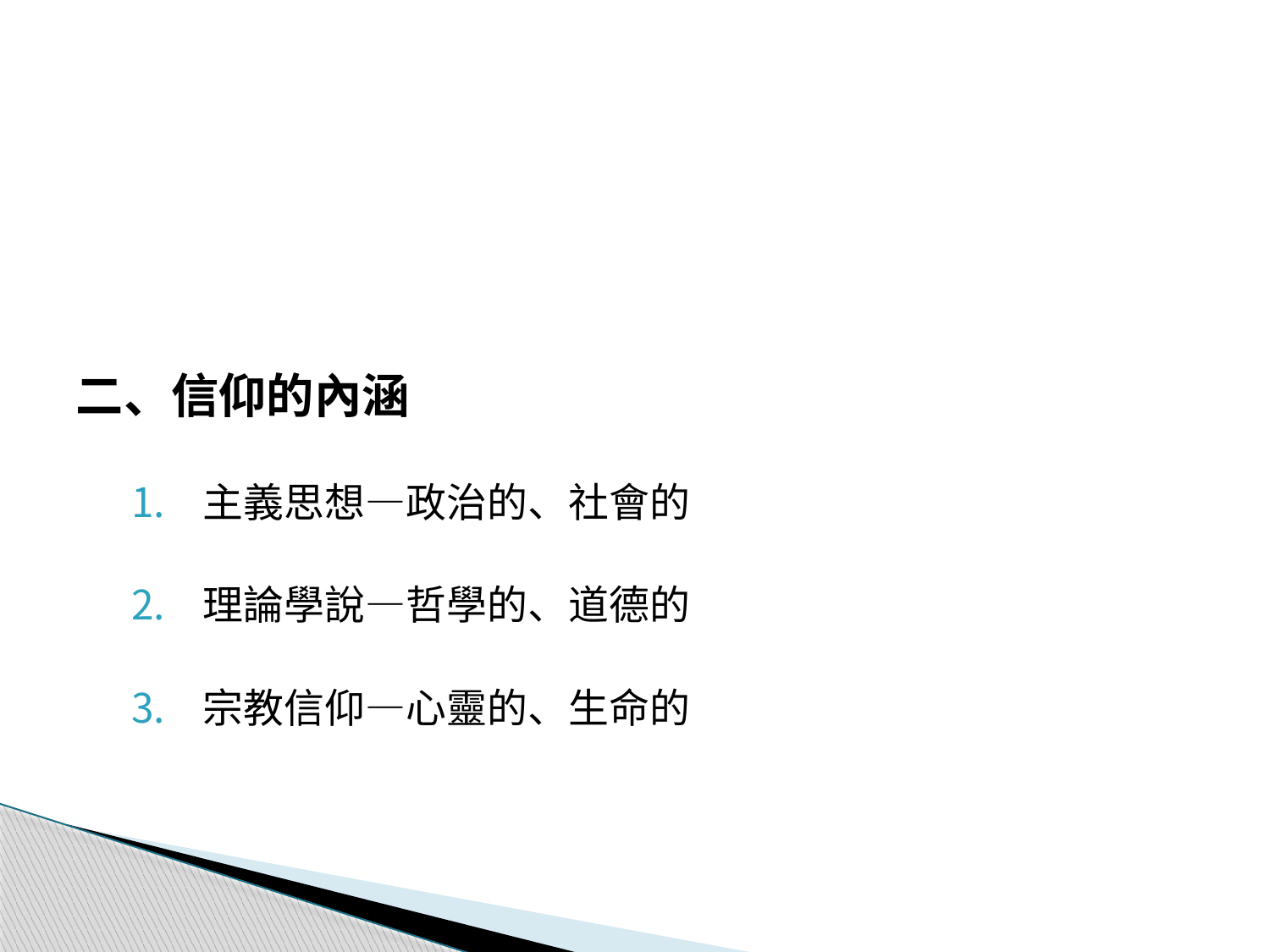

#
二、信仰的內涵
主義思想—政治的、社會的
理論學說—哲學的、道德的
宗教信仰—心靈的、生命的